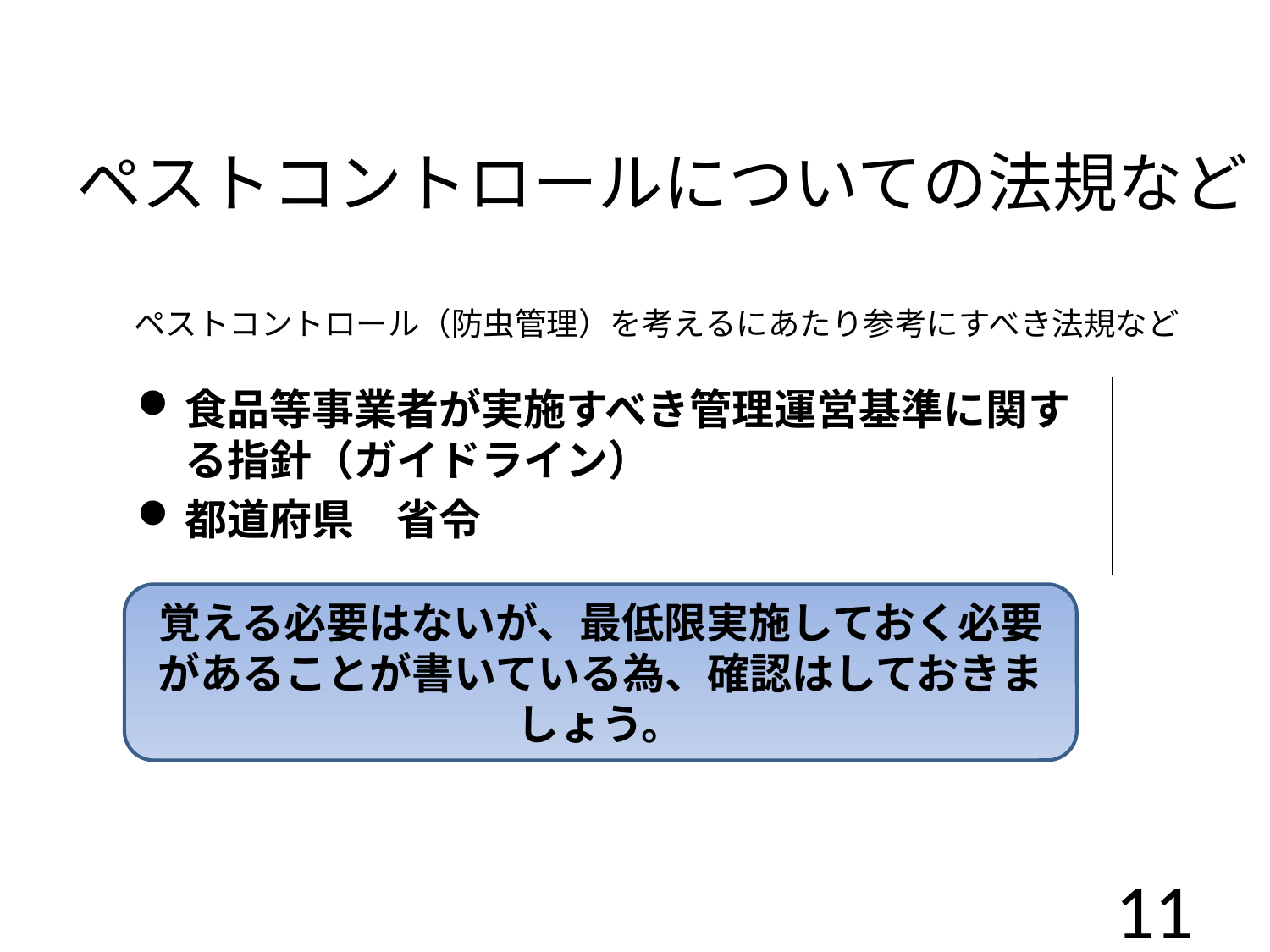

# ペストコントロールについての法規など
ペストコントロール（防虫管理）を考えるにあたり参考にすべき法規など
食品等事業者が実施すべき管理運営基準に関する指針（ガイドライン）
都道府県　省令

覚える必要はないが、最低限実施しておく必要があることが書いている為、確認はしておきましょう。
11